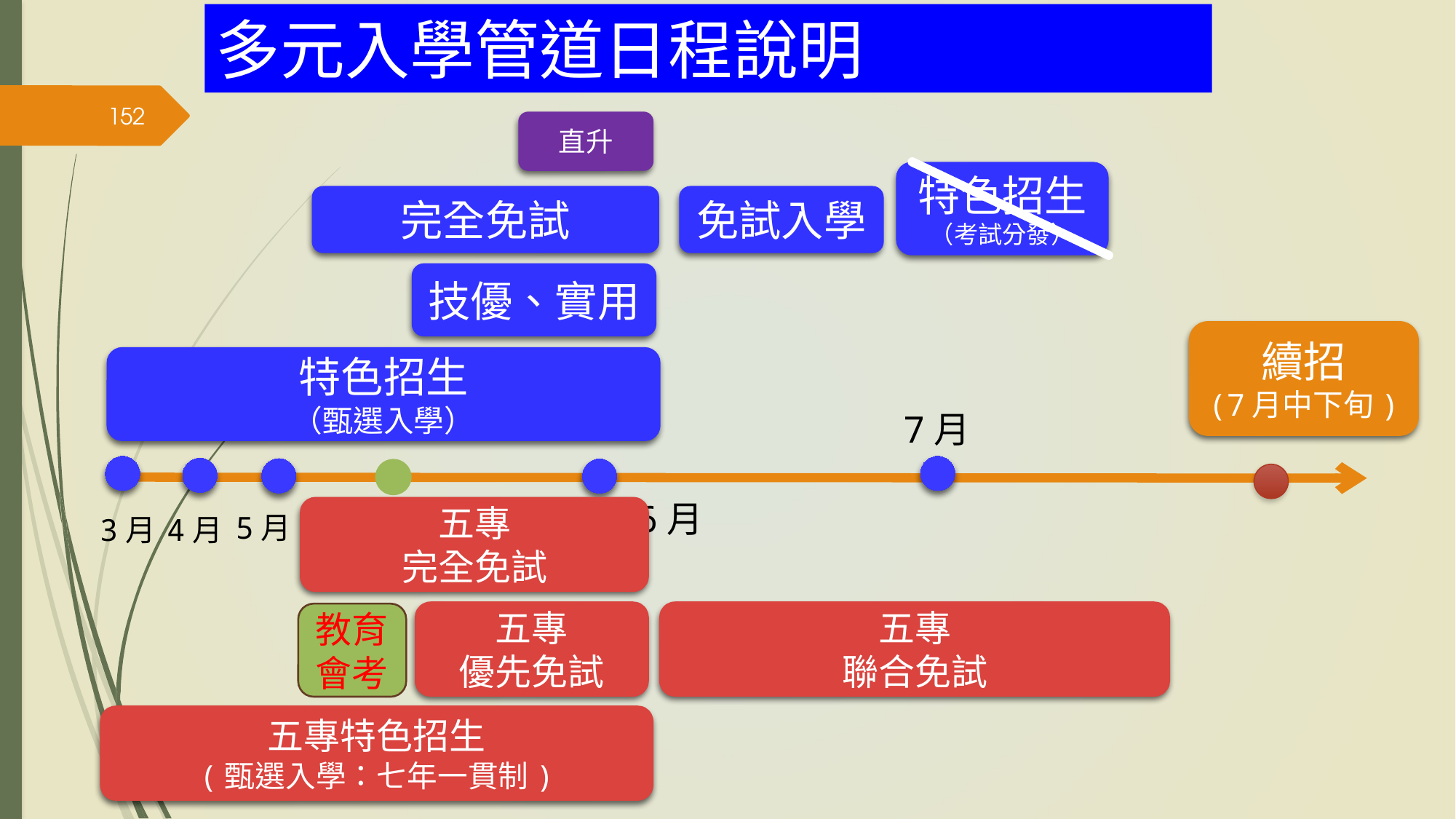

多元入學管道日程說明
152
直升
特色招生
（考試分發）
完全免試
免試入學
技優、實用
續招
(7月中下旬)
特色招生
（甄選入學）
7月

6月
五專
完全免試
5月
3月
4月
五專
優先免試
五專
聯合免試
教育會考
五專特色招生
(甄選入學：七年一貫制)